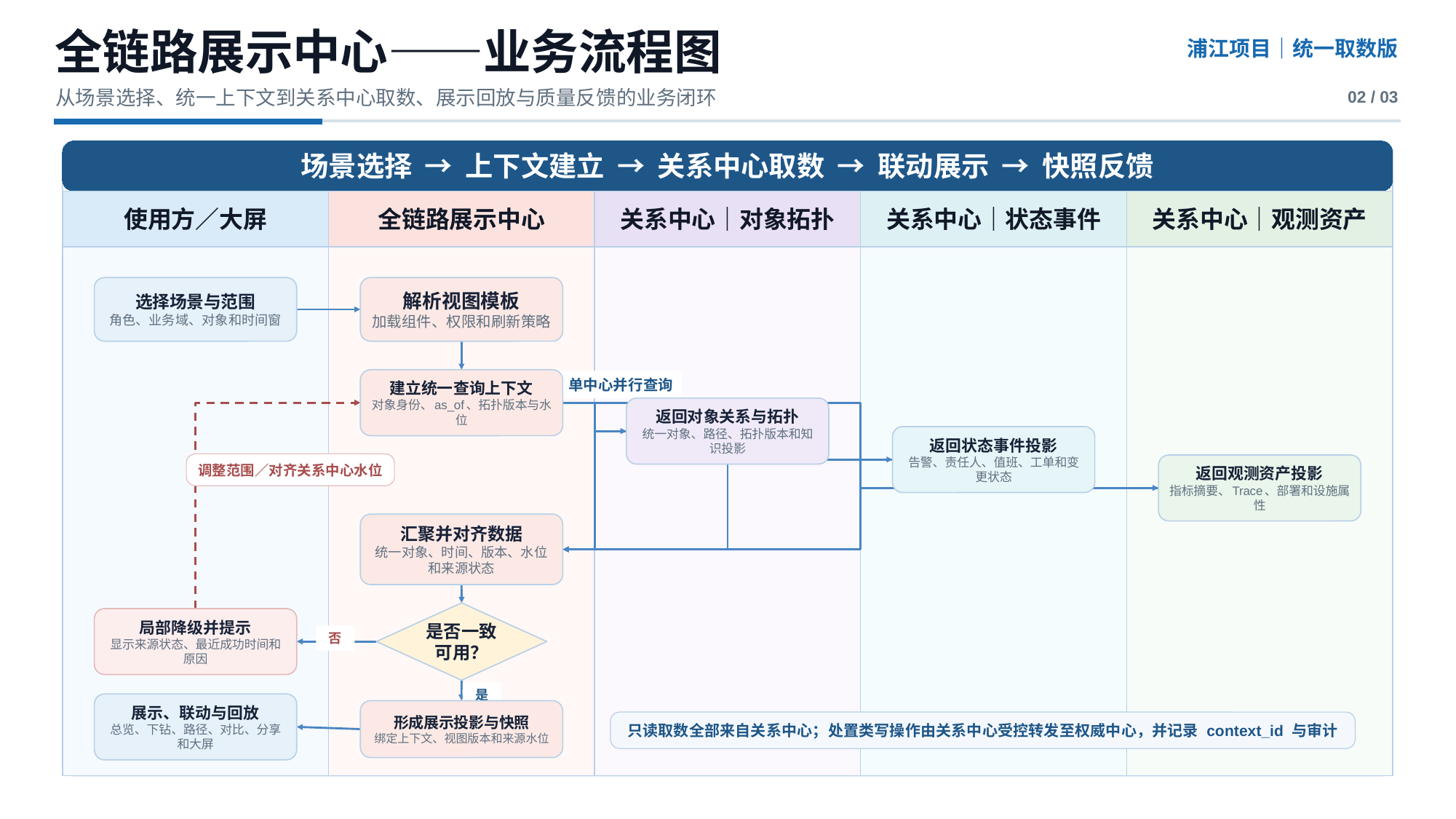

全链路展示中心——业务流程图
浦江项目｜统一取数版
从场景选择、统一上下文到关系中心取数、展示回放与质量反馈的业务闭环
02 / 03

场景选择  →  上下文建立  →  关系中心取数  →  联动展示  →  快照反馈

使用方／大屏
全链路展示中心
关系中心｜对象拓扑
关系中心｜状态事件
关系中心｜观测资产

选择场景与范围
角色、业务域、对象和时间窗

解析视图模板
加载组件、权限和刷新策略

建立统一查询上下文
对象身份、as_of、拓扑版本与水位
单中心并行查询

返回对象关系与拓扑
统一对象、路径、拓扑版本和知识投影

返回状态事件投影
告警、责任人、值班、工单和变更状态
调整范围／对齐关系中心水位

返回观测资产投影
指标摘要、Trace、部署和设施属性

汇聚并对齐数据
统一对象、时间、版本、水位和来源状态

局部降级并提示
显示来源状态、最近成功时间和原因
是否一致
可用？
否
是

展示、联动与回放
总览、下钻、路径、对比、分享和大屏

形成展示投影与快照
绑定上下文、视图版本和来源水位
只读取数全部来自关系中心；处置类写操作由关系中心受控转发至权威中心，并记录 context_id 与审计